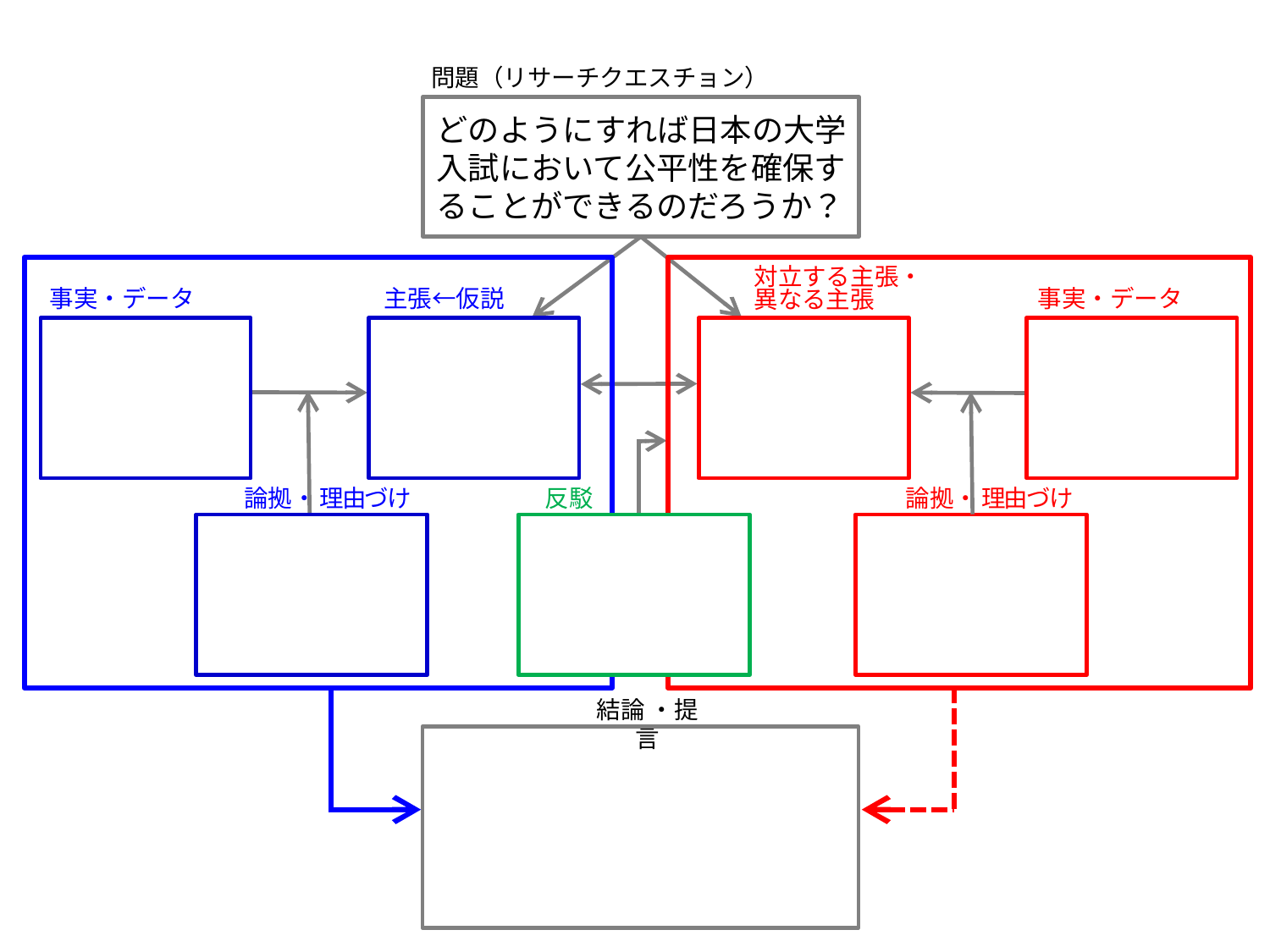

問題（リサーチクエスチョン）
どのようにすれば日本の大学入試において公平性を確保することができるのだろうか？

対立する主張・
異なる主張
事実・データ
事実・データ
主張←仮説

論拠・理由づけ
反駁
論拠・理由づけ

結論・提言